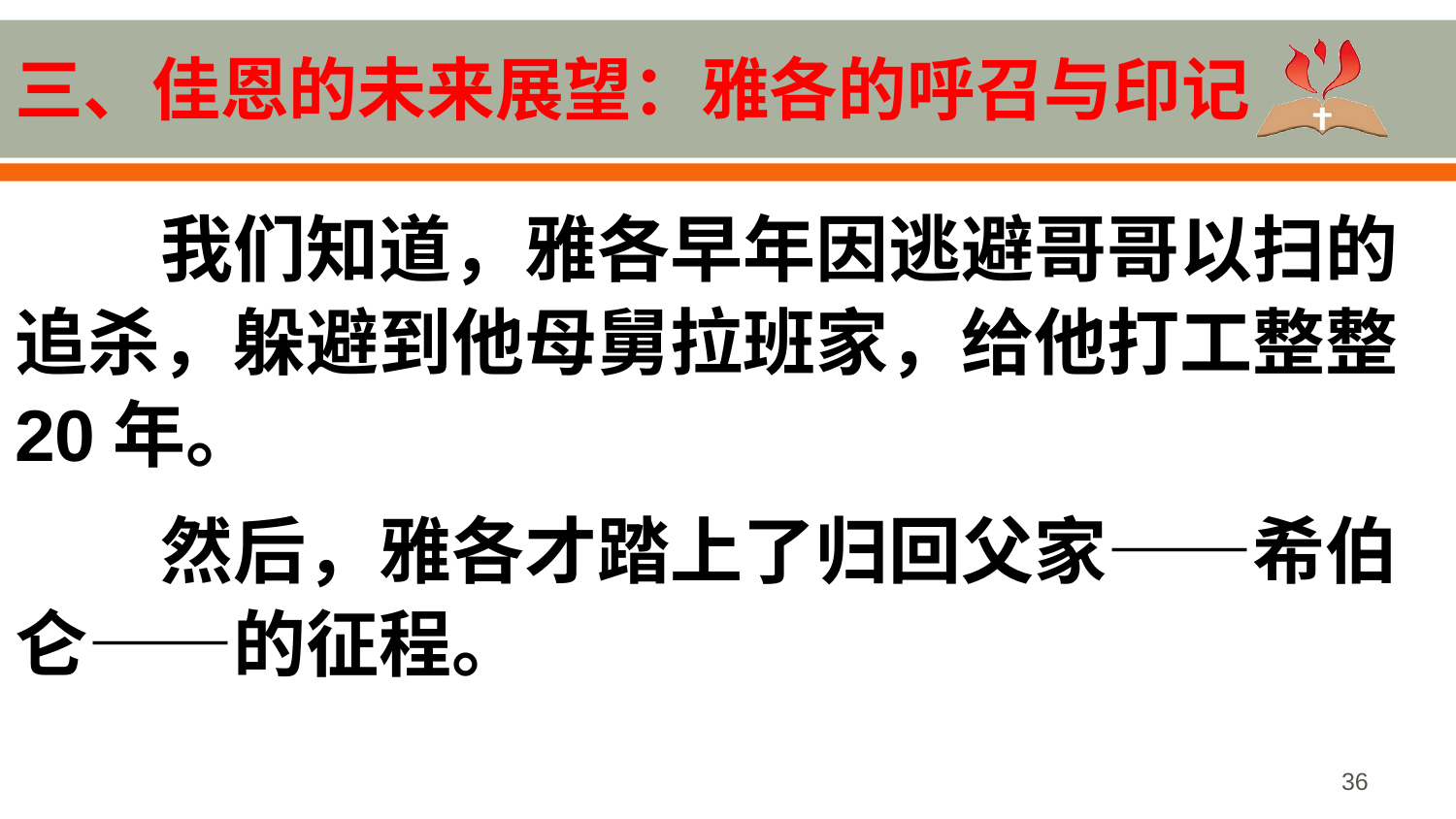

# 三、佳恩的未来展望：雅各的呼召与印记
我们知道，雅各早年因逃避哥哥以扫的追杀，躲避到他母舅拉班家，给他打工整整20年。
然后，雅各才踏上了归回父家——希伯仑——的征程。
36